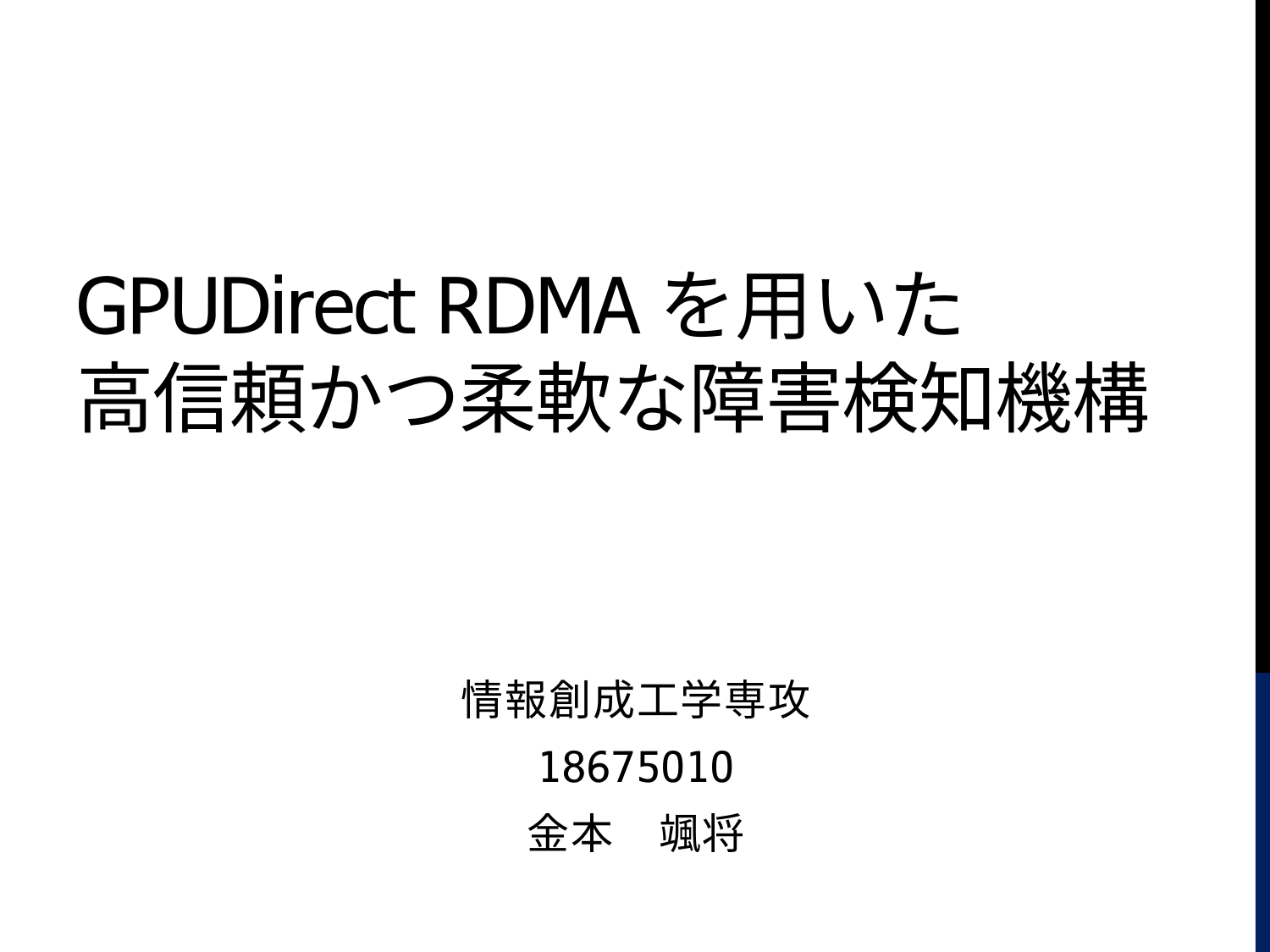

# GPUDirect RDMAを用いた 高信頼かつ柔軟な障害検知機構
情報創成工学専攻
18675010
金本　颯将